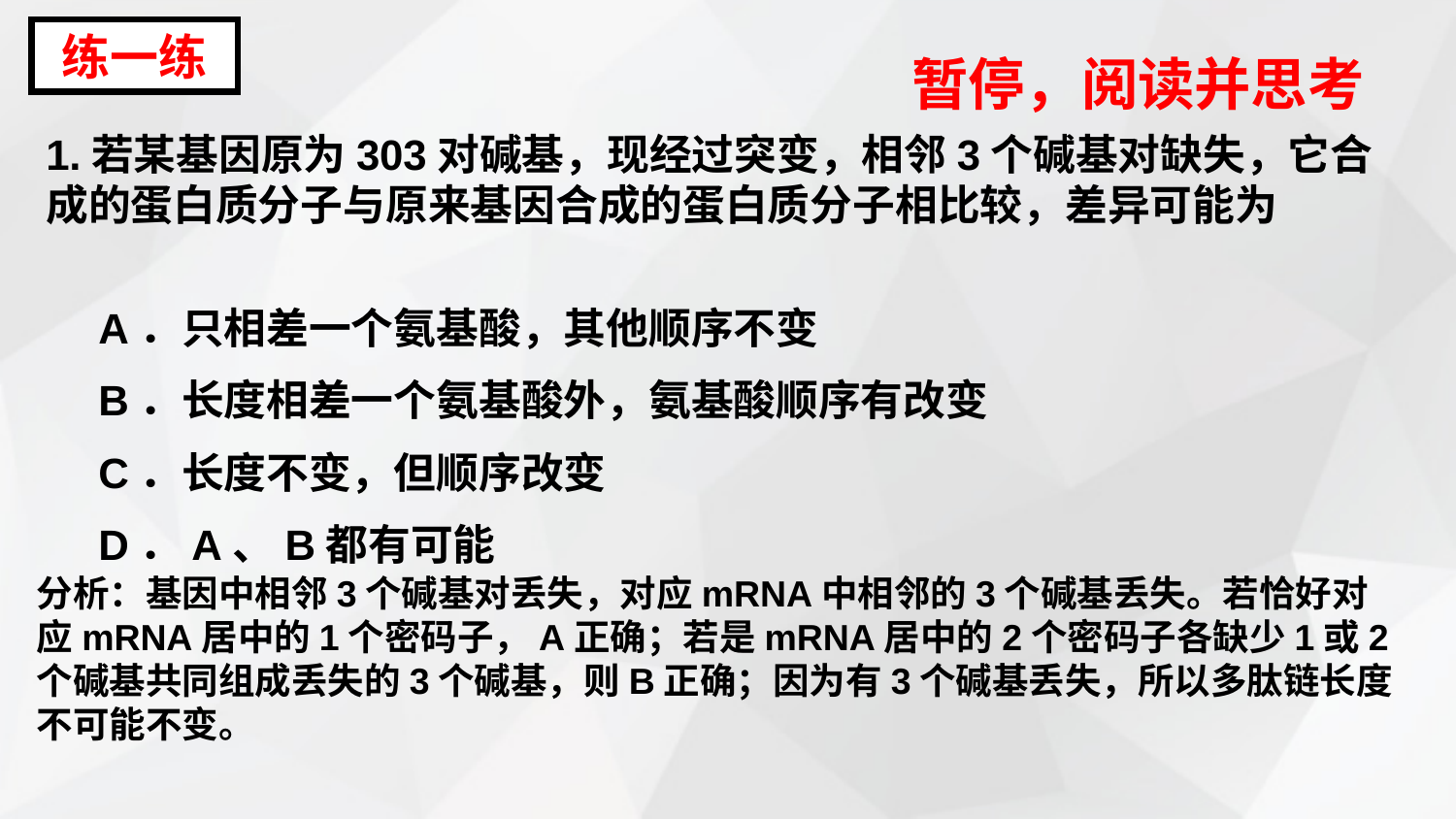

暂停，阅读并思考
练一练
1.若某基因原为303对碱基，现经过突变，相邻3个碱基对缺失，它合成的蛋白质分子与原来基因合成的蛋白质分子相比较，差异可能为
　A．只相差一个氨基酸，其他顺序不变
　B．长度相差一个氨基酸外，氨基酸顺序有改变
　C．长度不变，但顺序改变
　D．A、B都有可能
分析：基因中相邻3个碱基对丢失，对应mRNA中相邻的3个碱基丢失。若恰好对应mRNA居中的1个密码子，A正确；若是mRNA居中的2个密码子各缺少1或2个碱基共同组成丢失的3个碱基，则B正确；因为有3个碱基丢失，所以多肽链长度不可能不变。